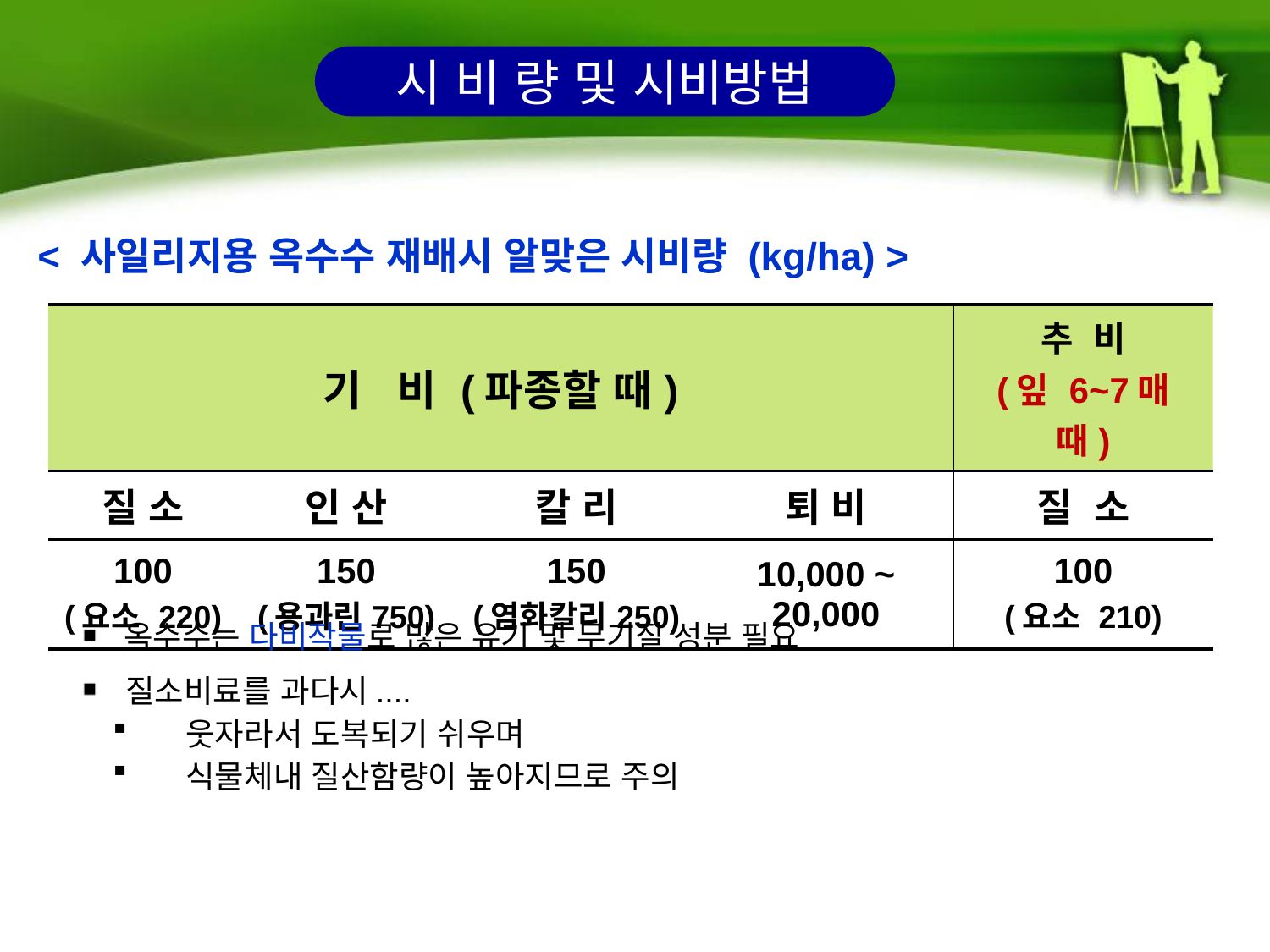

시 비 량 및 시비방법
< 사일리지용 옥수수 재배시 알맞은 시비량 (kg/ha) >

| 기   비 (파종할 때) |  |  |  | 추  비 (잎 6~7매 때) |
| --- | --- | --- | --- | --- |
| 질 소 | 인 산 | 칼 리 | 퇴 비 | 질  소 |
| 100 (요소 220) | 150 (용과린750) | 150 (염화칼리250) | 10,000 ~ 20,000 | 100 (요소 210) |
 옥수수는 다비작물로 많은 유기 및 무기질 성분 필요
 질소비료를 과다시....
    웃자라서 도복되기 쉬우며
    식물체내 질산함량이 높아지므로 주의